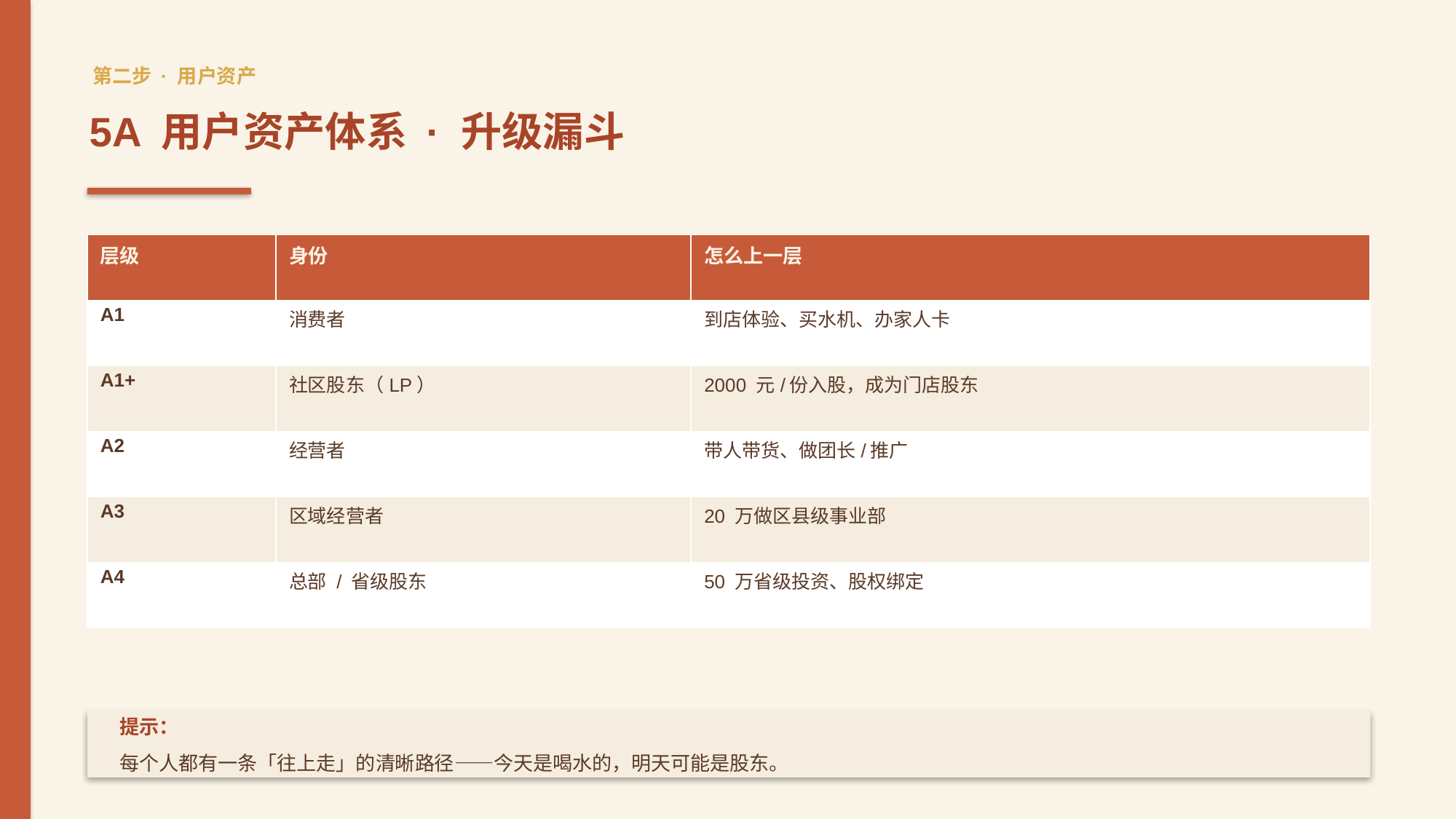

第二步 · 用户资产
5A 用户资产体系 · 升级漏斗

| 层级 | 身份 | 怎么上一层 |
| --- | --- | --- |
| A1 | 消费者 | 到店体验、买水机、办家人卡 |
| A1+ | 社区股东（LP） | 2000 元/份入股，成为门店股东 |
| A2 | 经营者 | 带人带货、做团长/推广 |
| A3 | 区域经营者 | 20 万做区县级事业部 |
| A4 | 总部 / 省级股东 | 50 万省级投资、股权绑定 |

提示：
每个人都有一条「往上走」的清晰路径——今天是喝水的，明天可能是股东。